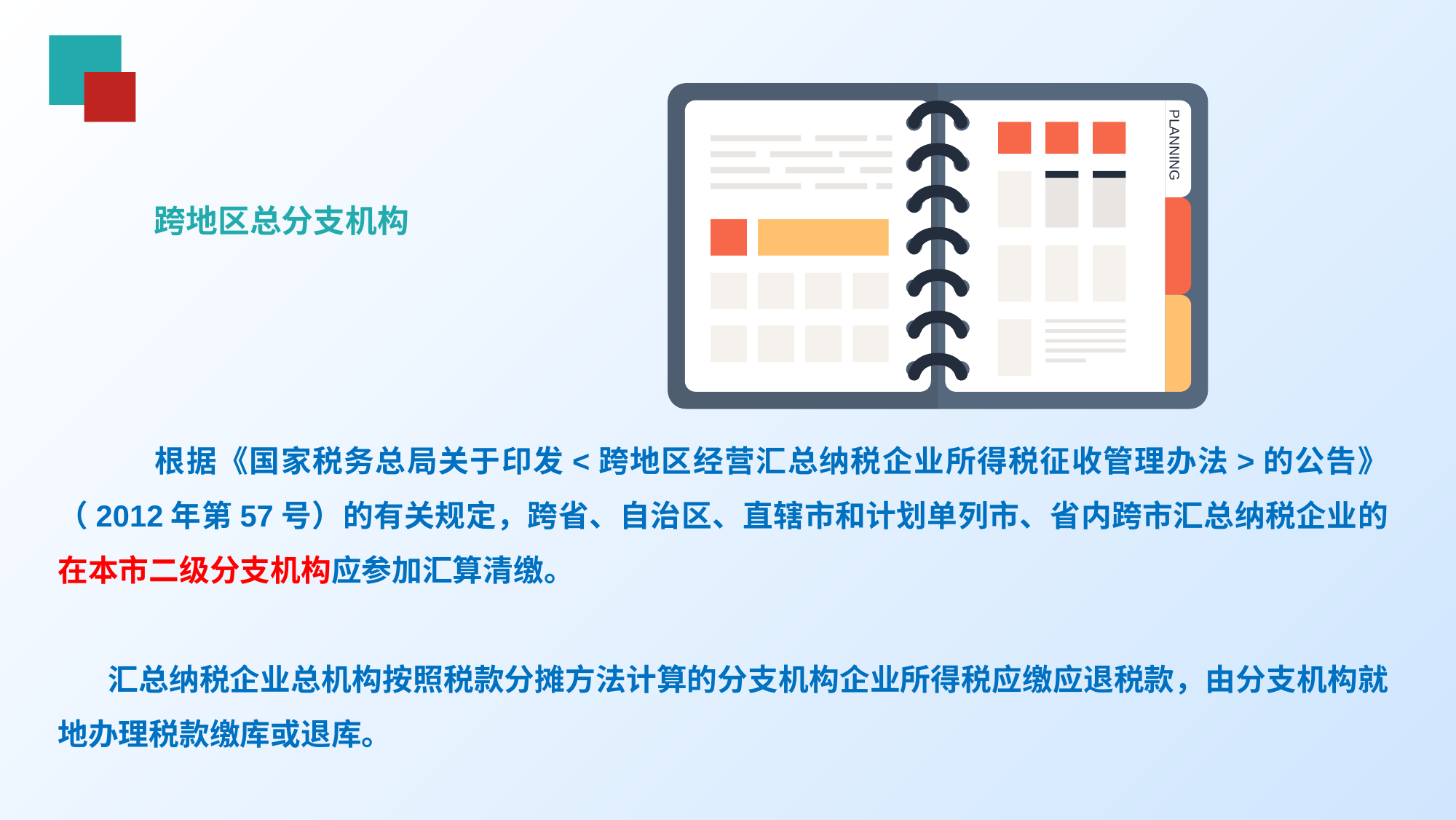

PLANNING

跨地区总分支机构
                根据《国家税务总局关于印发<跨地区经营汇总纳税企业所得税征收管理办法>的公告》（2012年第57号）的有关规定，跨省、自治区、直辖市和计划单列市、省内跨市汇总纳税企业的在本市二级分支机构应参加汇算清缴。

            汇总纳税企业总机构按照税款分摊方法计算的分支机构企业所得税应缴应退税款，由分支机构就地办理税款缴库或退库。